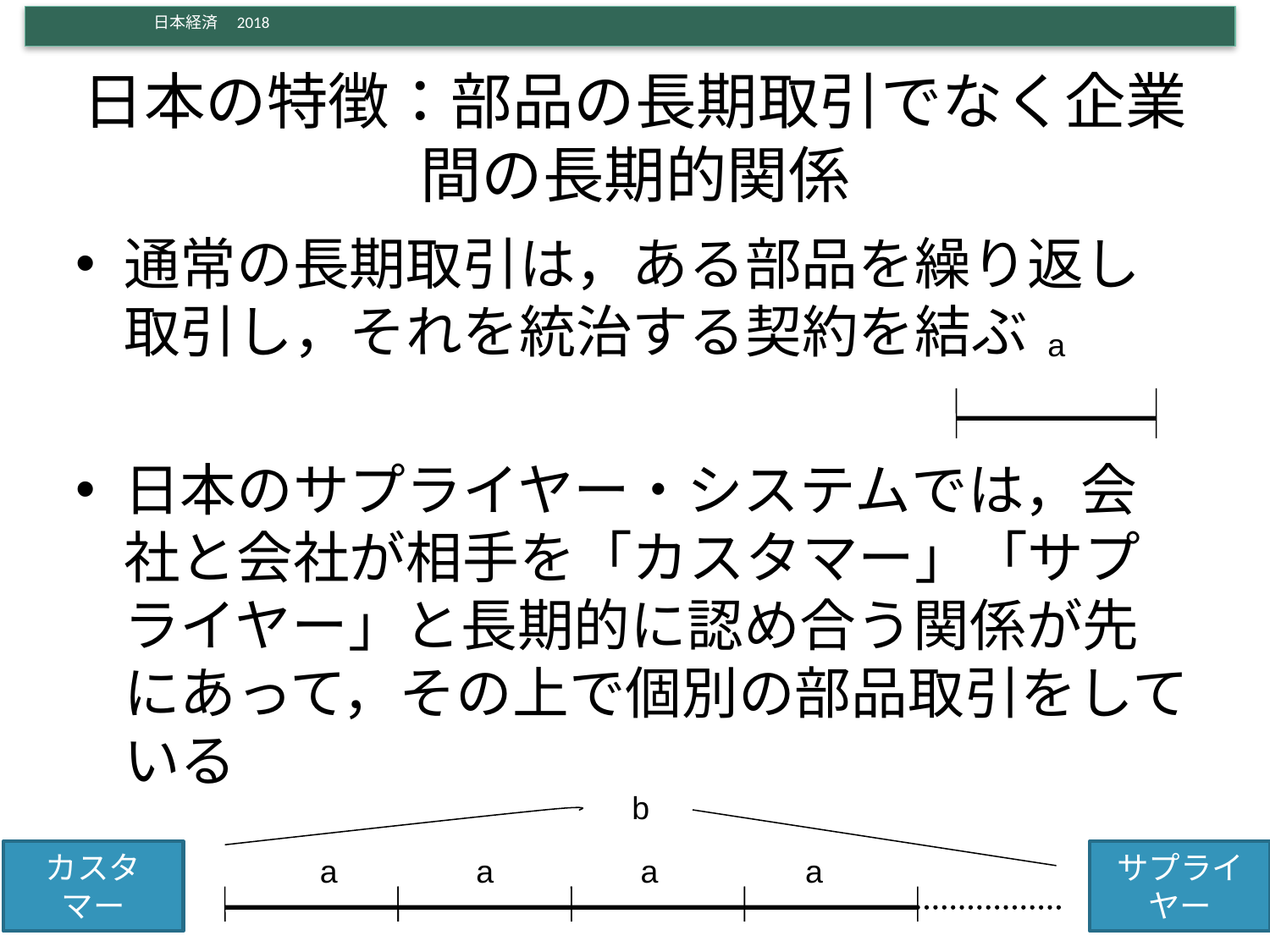

# 日本の特徴：部品の長期取引でなく企業間の長期的関係
通常の長期取引は，ある部品を繰り返し取引し，それを統治する契約を結ぶ

日本のサプライヤー・システムでは，会社と会社が相手を「カスタマー」「サプライヤー」と長期的に認め合う関係が先にあって，その上で個別の部品取引をしている

a

b

a
a
a
a

カスタマー
サプライヤー
29